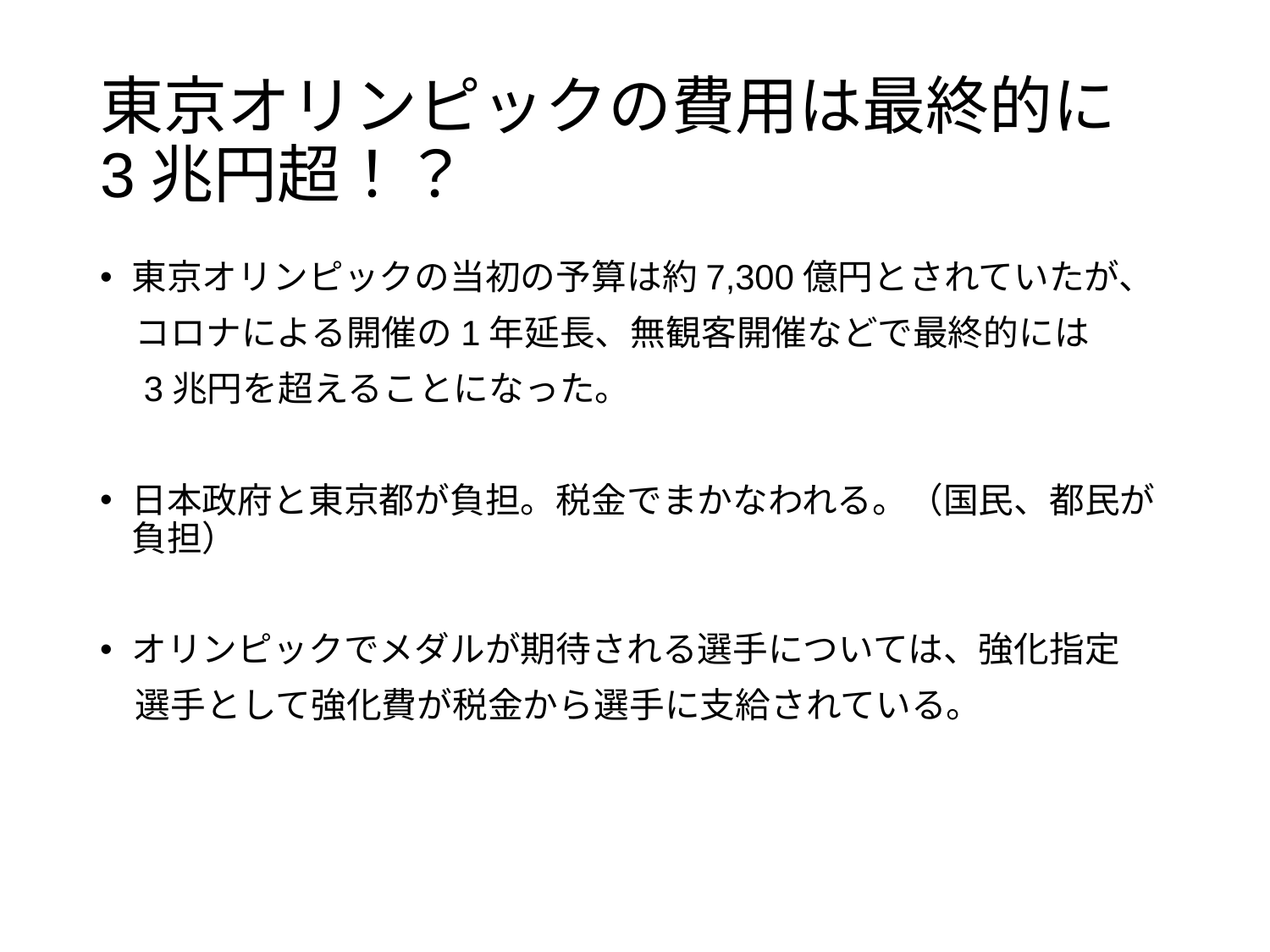

# 東京オリンピックの費用は最終的に 3兆円超！？
東京オリンピックの当初の予算は約7,300億円とされていたが、
　コロナによる開催の1年延長、無観客開催などで最終的には
　3兆円を超えることになった。

日本政府と東京都が負担。税金でまかなわれる。（国民、都民が負担）

オリンピックでメダルが期待される選手については、強化指定
　選手として強化費が税金から選手に支給されている。